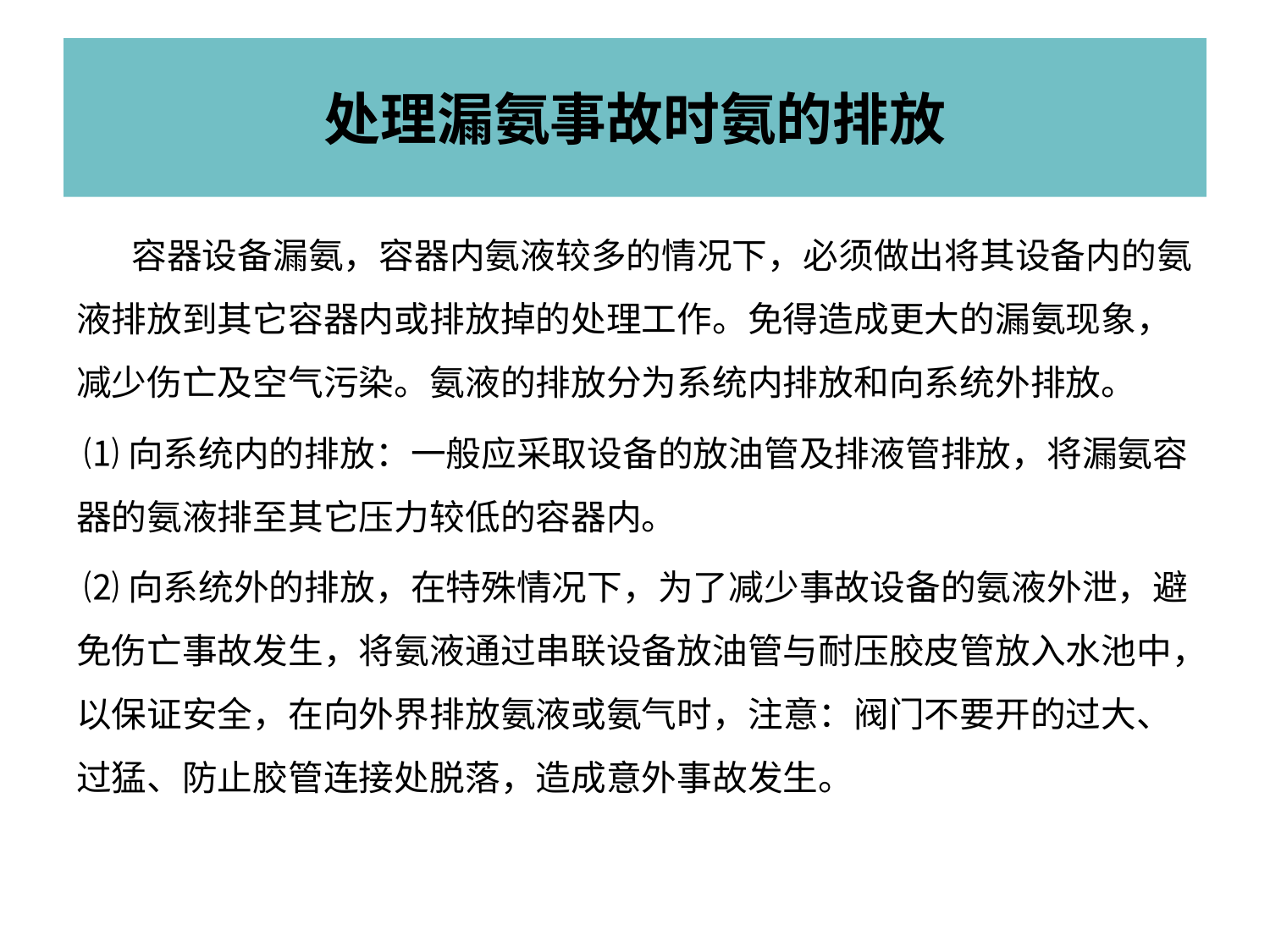

# 处理漏氨事故时氨的排放
      容器设备漏氨，容器内氨液较多的情况下，必须做出将其设备内的氨液排放到其它容器内或排放掉的处理工作。免得造成更大的漏氨现象，减少伤亡及空气污染。氨液的排放分为系统内排放和向系统外排放。
 ⑴向系统内的排放：一般应采取设备的放油管及排液管排放，将漏氨容器的氨液排至其它压力较低的容器内。
 ⑵向系统外的排放，在特殊情况下，为了减少事故设备的氨液外泄，避免伤亡事故发生，将氨液通过串联设备放油管与耐压胶皮管放入水池中，以保证安全，在向外界排放氨液或氨气时，注意：阀门不要开的过大、过猛、防止胶管连接处脱落，造成意外事故发生。

129